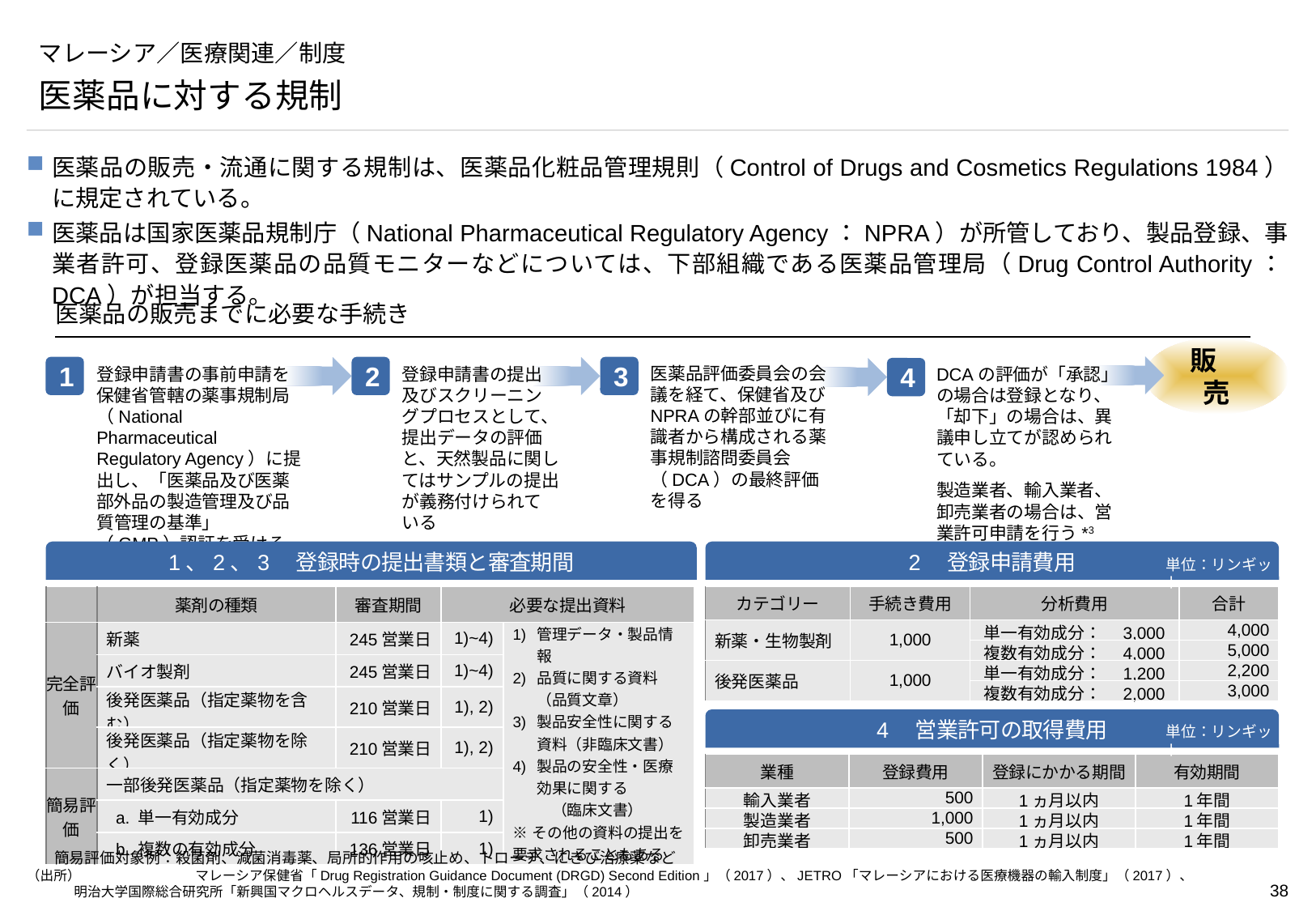

# マレーシア／医療関連／制度
医薬品に対する規制
医薬品の販売・流通に関する規制は、医薬品化粧品管理規則（Control of Drugs and Cosmetics Regulations 1984）に規定されている。
医薬品は国家医薬品規制庁（National Pharmaceutical Regulatory Agency：NPRA）が所管しており、製品登録、事業者許可、登録医薬品の品質モニターなどについては、下部組織である医薬品管理局（Drug Control Authority：DCA）が担当する。
医薬品の販売までに必要な手続き
販　売
医薬品評価委員会の会議を経て、保健省及びNPRAの幹部並びに有識者から構成される薬事規制諮問委員会（DCA）の最終評価を得る

登録申請書の提出及びスクリーニングプロセスとして、提出データの評価と、天然製品に関してはサンプルの提出が義務付けられている
1
登録申請書の事前申請を保健省管轄の薬事規制局（National Pharmaceutical Regulatory Agency）に提出し、「医薬品及び医薬部外品の製造管理及び品質管理の基準」（GMP）認証を受ける

2

3
DCAの評価が「承認」の場合は登録となり、「却下」の場合は、異議申し立てが認められている。
製造業者、輸入業者、卸売業者の場合は、営業許可申請を行う*3

4
1、2、3　登録時の提出書類と審査期間
2　登録申請費用
単位：リンギット
|  | 薬剤の種類 | 審査期間 | 必要な提出資料 |  |
| --- | --- | --- | --- | --- |
| 完全評価 | 新薬 | 245営業日 | 1)~4) | 管理データ・製品情報 品質に関する資料　（品質文章） 製品安全性に関する資料（非臨床文書） 製品の安全性・医療効果に関する 　　（臨床文書） ※その他の資料の提出を要求されることもある |
|  | バイオ製剤 | 245営業日 | 1)~4) |  |
|  | 後発医薬品（指定薬物を含む） | 210営業日 | 1), 2) |  |
|  | 後発医薬品（指定薬物を除く） | 210営業日 | 1), 2) |  |
| 簡易評価 | 一部後発医薬品（指定薬物を除く） |  |  |  |
|  | a. 単一有効成分 | 116営業日 | 1) |  |
|  | b. 複数の有効成分 | 136営業日 | 1) |  |
| カテゴリー | 手続き費用 | 分析費用 | 合計 |
| --- | --- | --- | --- |
| 新薬・生物製剤 | 1,000 | 単一有効成分：　3,000 | 4,000 |
|  |  | 複数有効成分：　4,000 | 5,000 |
| 後発医薬品 | 1,000 | 単一有効成分：　1,200 | 2,200 |
|  |  | 複数有効成分：　2,000 | 3,000 |
4　営業許可の取得費用
単位：リンギット
| 業種 | 登録費用 | 登録にかかる期間 | 有効期間 |
| --- | --- | --- | --- |
| 輸入業者 | 500 | 1ヵ月以内 | 1年間 |
| 製造業者 | 1,000 | 1ヵ月以内 | 1年間 |
| 卸売業者 | 500 | 1ヵ月以内 | 1年間 |
簡易評価対象例：殺菌剤、減菌消毒薬、局所的作用の咳止め、トローチ、にきび治療薬など
（出所） 	マレーシア保健省「Drug Registration Guidance Document (DRGD) Second Edition」（2017）、JETRO「マレーシアにおける医療機器の輸入制度」（2017）、
明治大学国際総合研究所「新興国マクロヘルスデータ、規制・制度に関する調査」（2014）